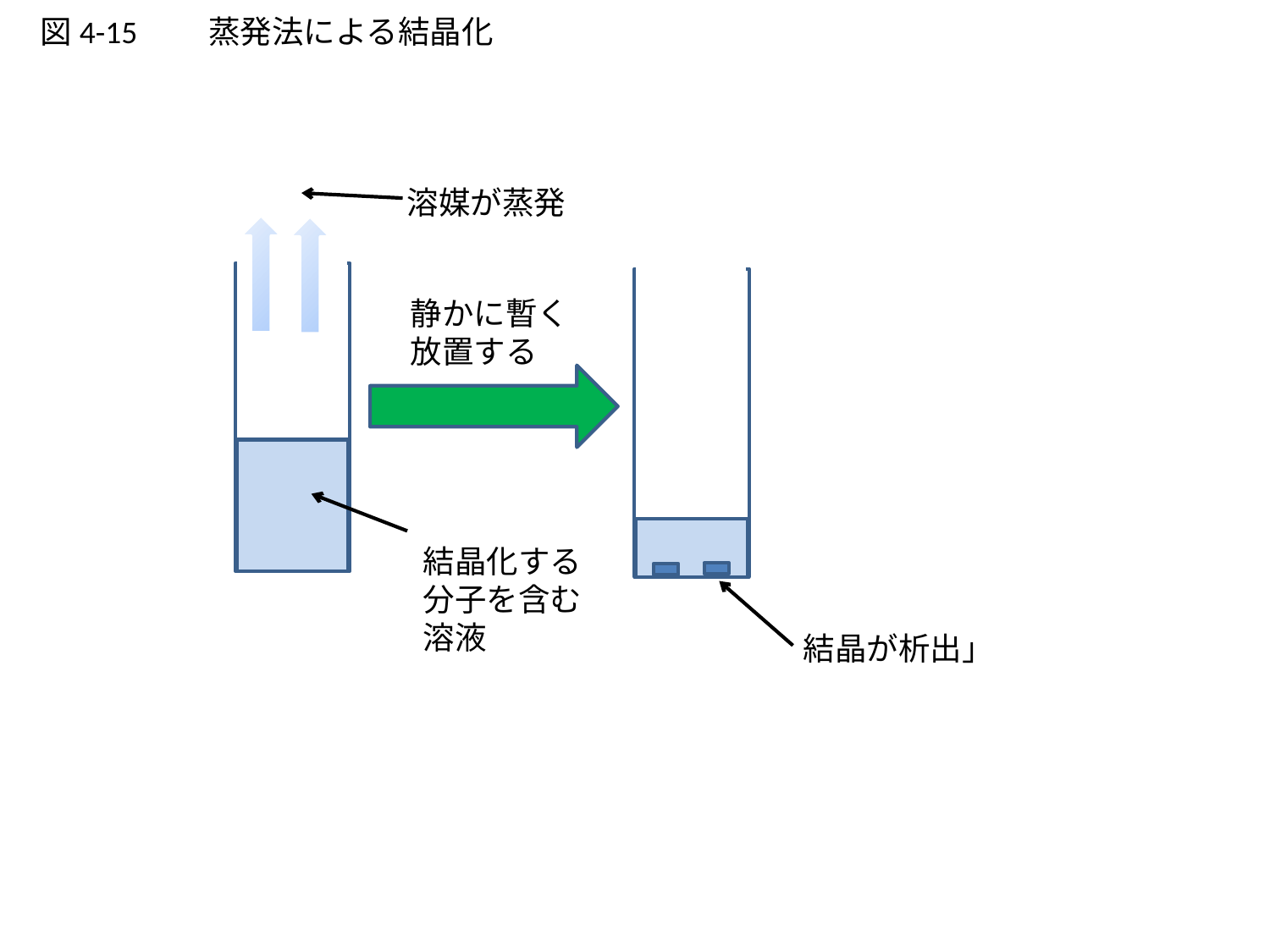

図4-15　　蒸発法による結晶化
溶媒が蒸発

静かに暫く
放置する

結晶化する
分子を含む
溶液

結晶が析出」